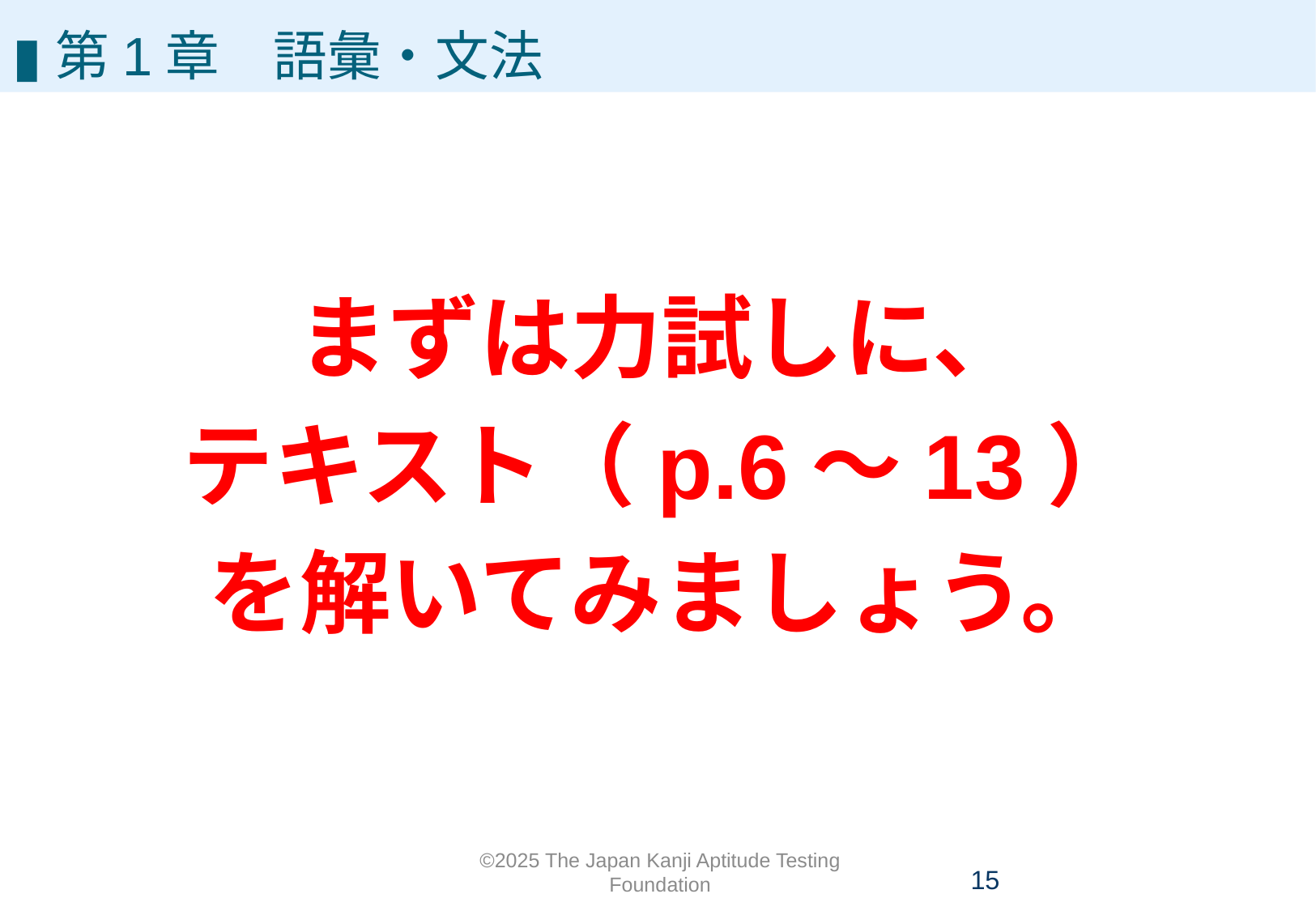

▮第1章　語彙・文法

まずは力試しに、
テキスト（p.6～13）
を解いてみましょう。

©2025 The Japan Kanji Aptitude Testing Foundation
15